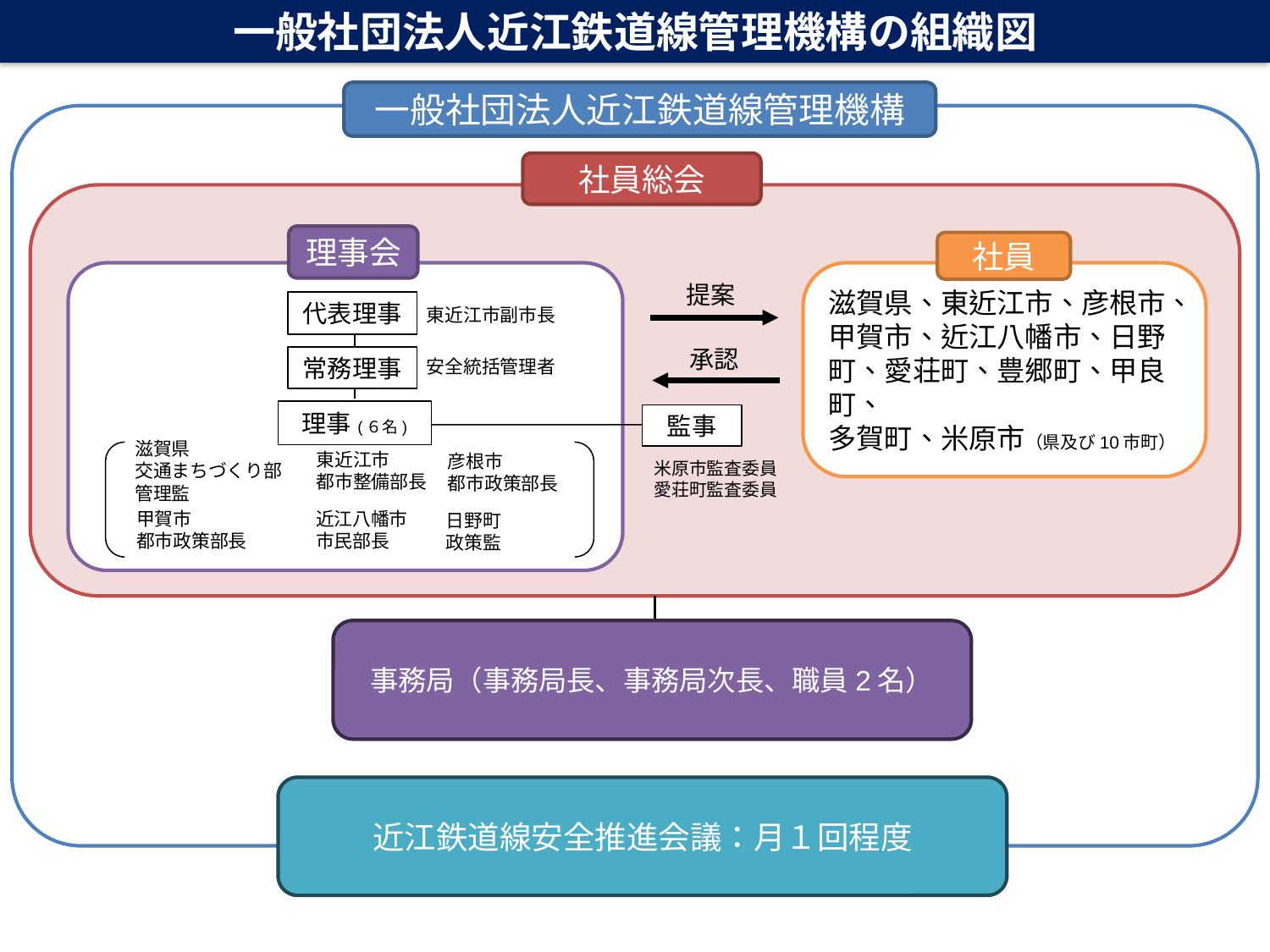

一般社団法人近江鉄道線管理機構の組織図
一般社団法人近江鉄道線管理機構

社員総会

理事会
社員

滋賀県、東近江市、彦根市、甲賀市、近江八幡市、日野町、愛荘町、豊郷町、甲良町、
多賀町、米原市（県及び10市町）
提案
代表理事
東近江市副市長
承認
常務理事
安全統括管理者
理事(６名)
監事
滋賀県
交通まちづくり部
管理監
東近江市
都市整備部長

彦根市
都市政策部長
米原市監査委員
愛荘町監査委員
甲賀市
都市政策部長
近江八幡市
市民部長
日野町
政策監
事務局（事務局長、事務局次長、職員2名）
近江鉄道線安全推進会議：月１回程度